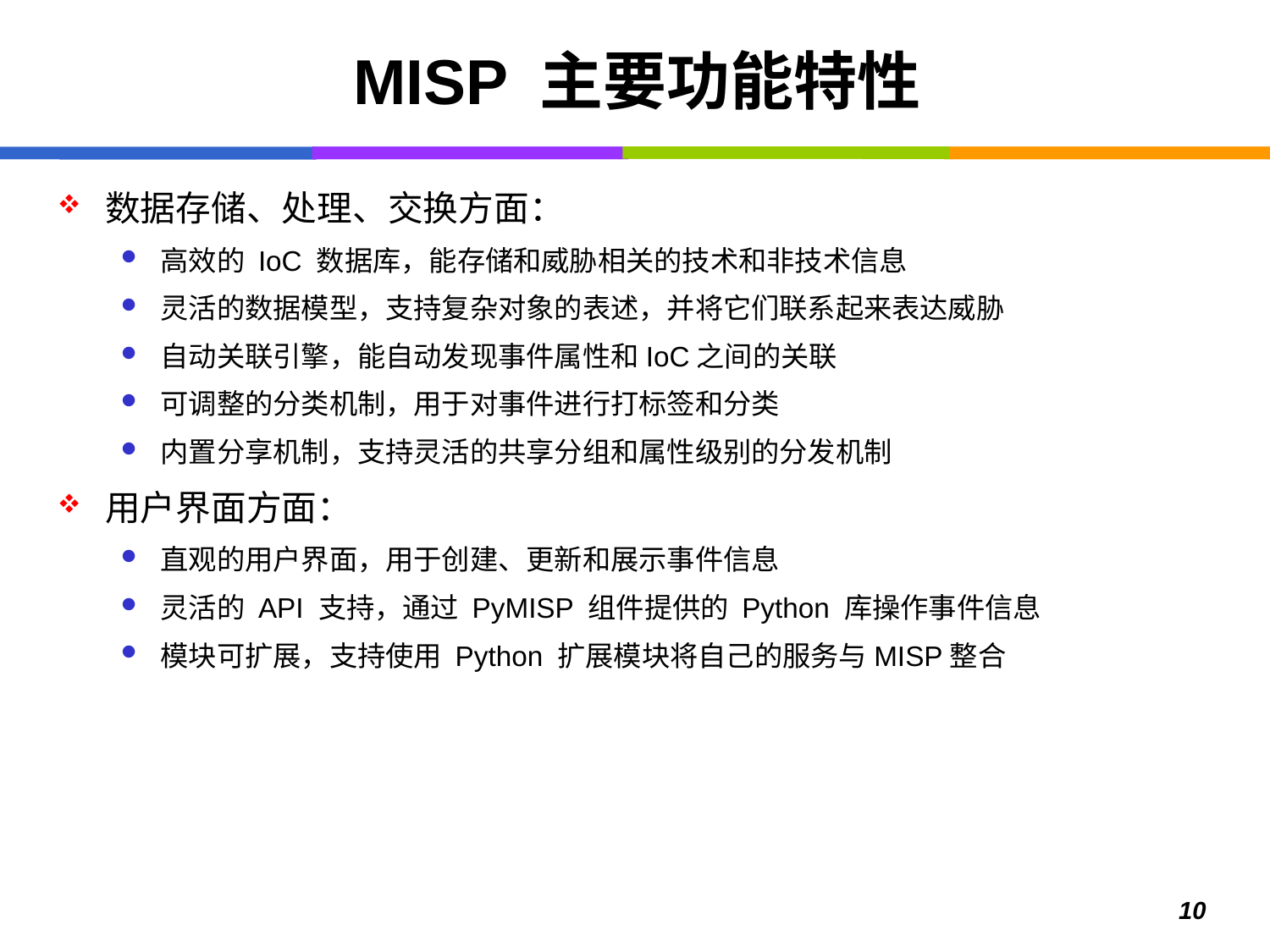

# MISP 主要功能特性
数据存储、处理、交换方面：
高效的 IoC 数据库，能存储和威胁相关的技术和非技术信息
灵活的数据模型，支持复杂对象的表述，并将它们联系起来表达威胁
自动关联引擎，能自动发现事件属性和IoC之间的关联
可调整的分类机制，用于对事件进行打标签和分类
内置分享机制，支持灵活的共享分组和属性级别的分发机制
用户界面方面：
直观的用户界面，用于创建、更新和展示事件信息
灵活的 API 支持，通过 PyMISP 组件提供的 Python 库操作事件信息
模块可扩展，支持使用 Python 扩展模块将自己的服务与MISP整合
10